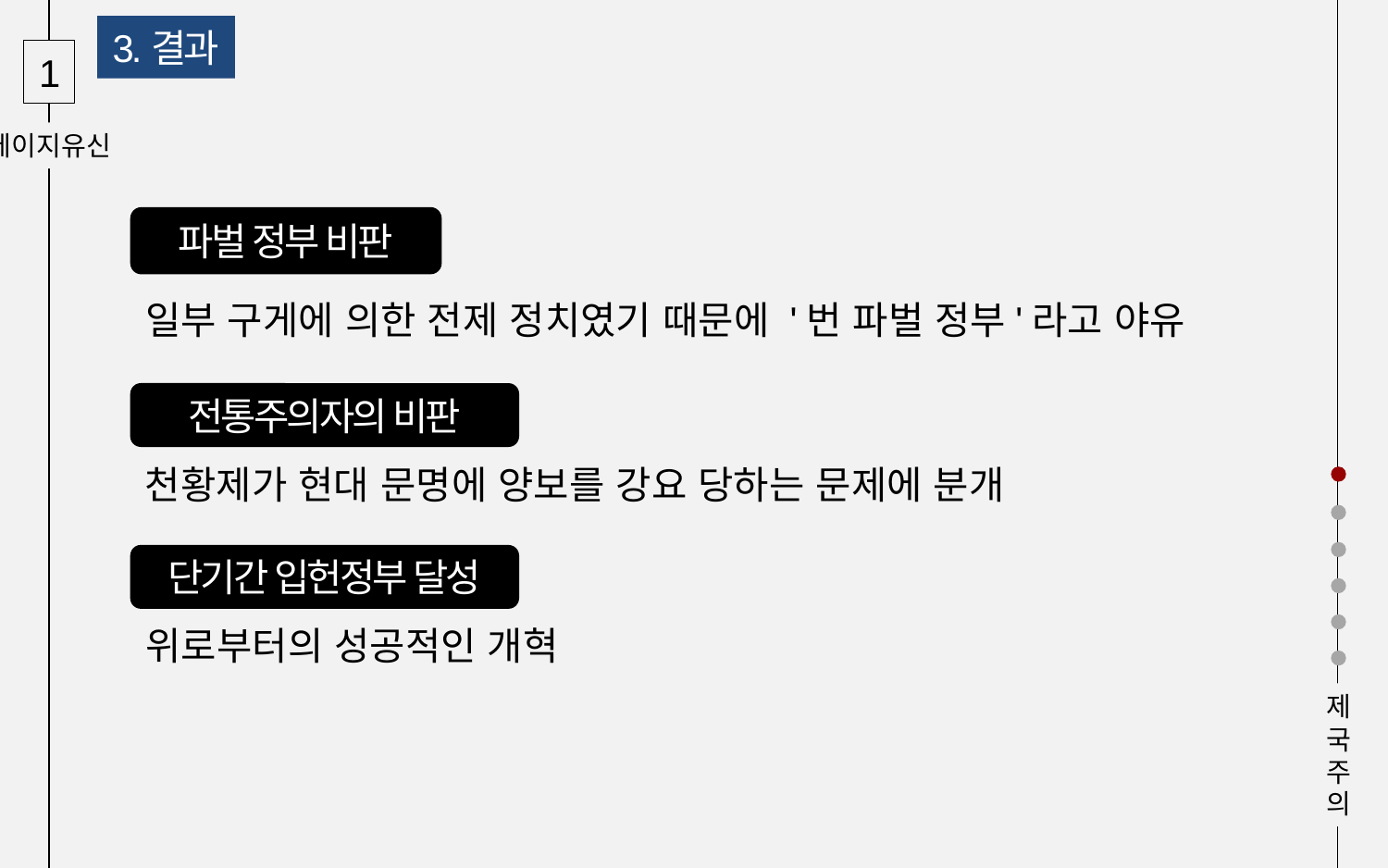

3.결과

1
메이지유신
파벌 정부 비판
일부 구게에 의한 전제 정치였기 때문에 '번 파벌 정부'라고 야유
전통주의자의 비판
천황제가 현대 문명에 양보를 강요 당하는 문제에 분개

단기간 입헌정부 달성
위로부터의 성공적인 개혁
제
국
주
의